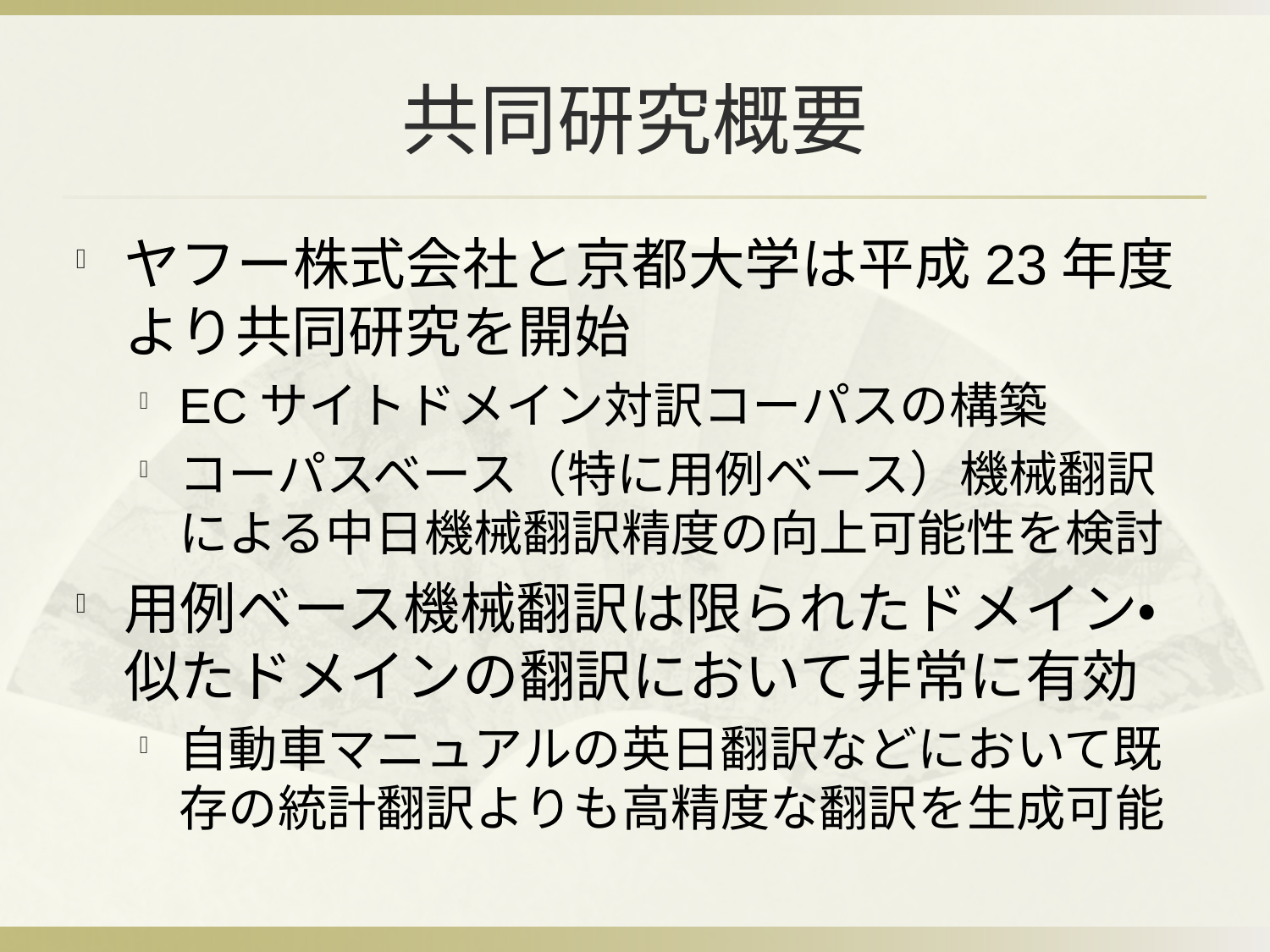

# 共同研究概要
ヤフー株式会社と京都大学は平成23年度より共同研究を開始
ECサイトドメイン対訳コーパスの構築
コーパスベース（特に用例ベース）機械翻訳による中日機械翻訳精度の向上可能性を検討
用例ベース機械翻訳は限られたドメイン・似たドメインの翻訳において非常に有効
自動車マニュアルの英日翻訳などにおいて既存の統計翻訳よりも高精度な翻訳を生成可能